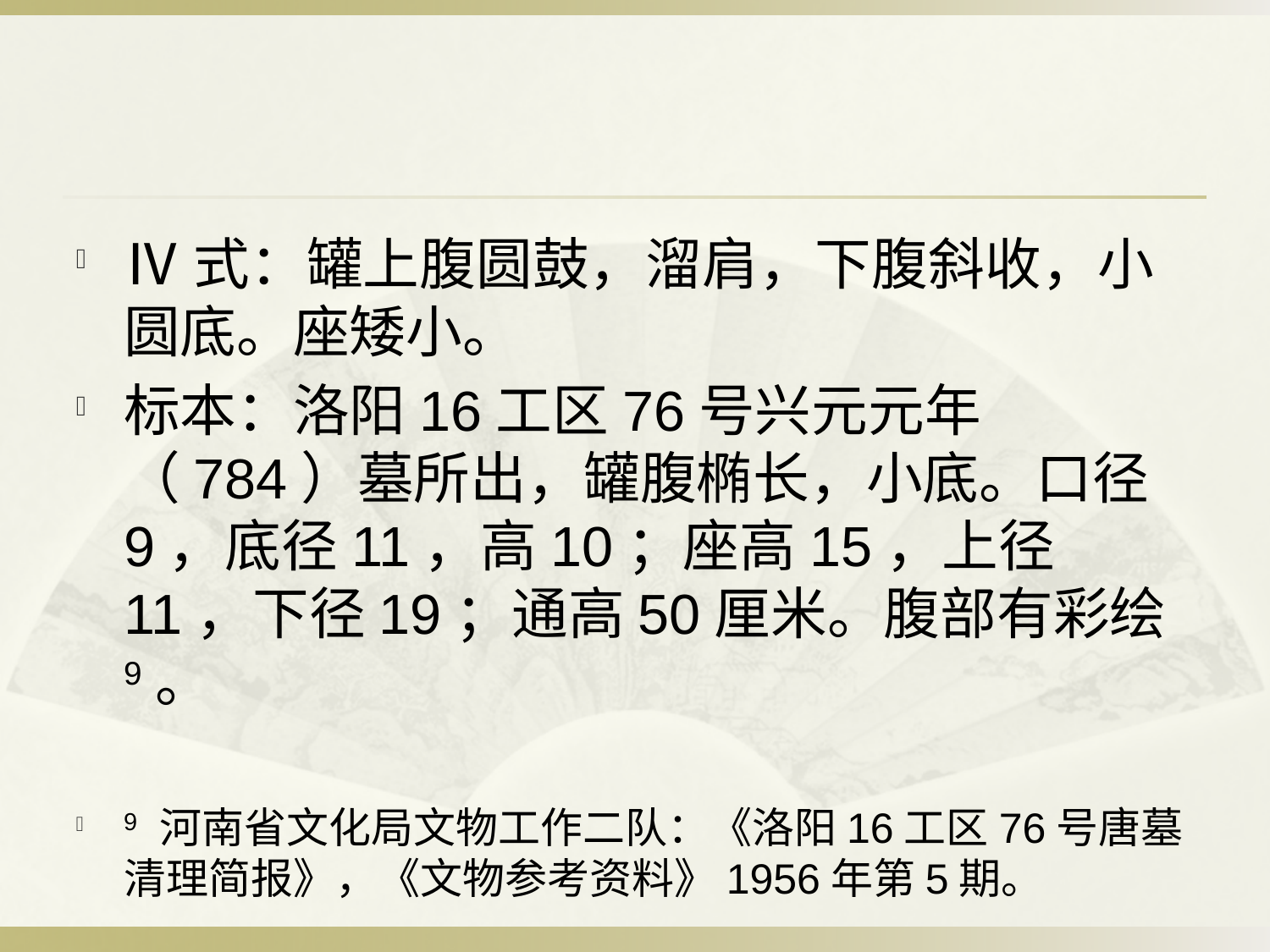

#
Ⅳ式：罐上腹圆鼓，溜肩，下腹斜收，小圆底。座矮小。
标本：洛阳16工区76号兴元元年（784）墓所出，罐腹椭长，小底。口径9，底径11，高10；座高15，上径11，下径19；通高50厘米。腹部有彩绘9。

9 河南省文化局文物工作二队：《洛阳16工区76号唐墓清理简报》，《文物参考资料》1956年第5期。